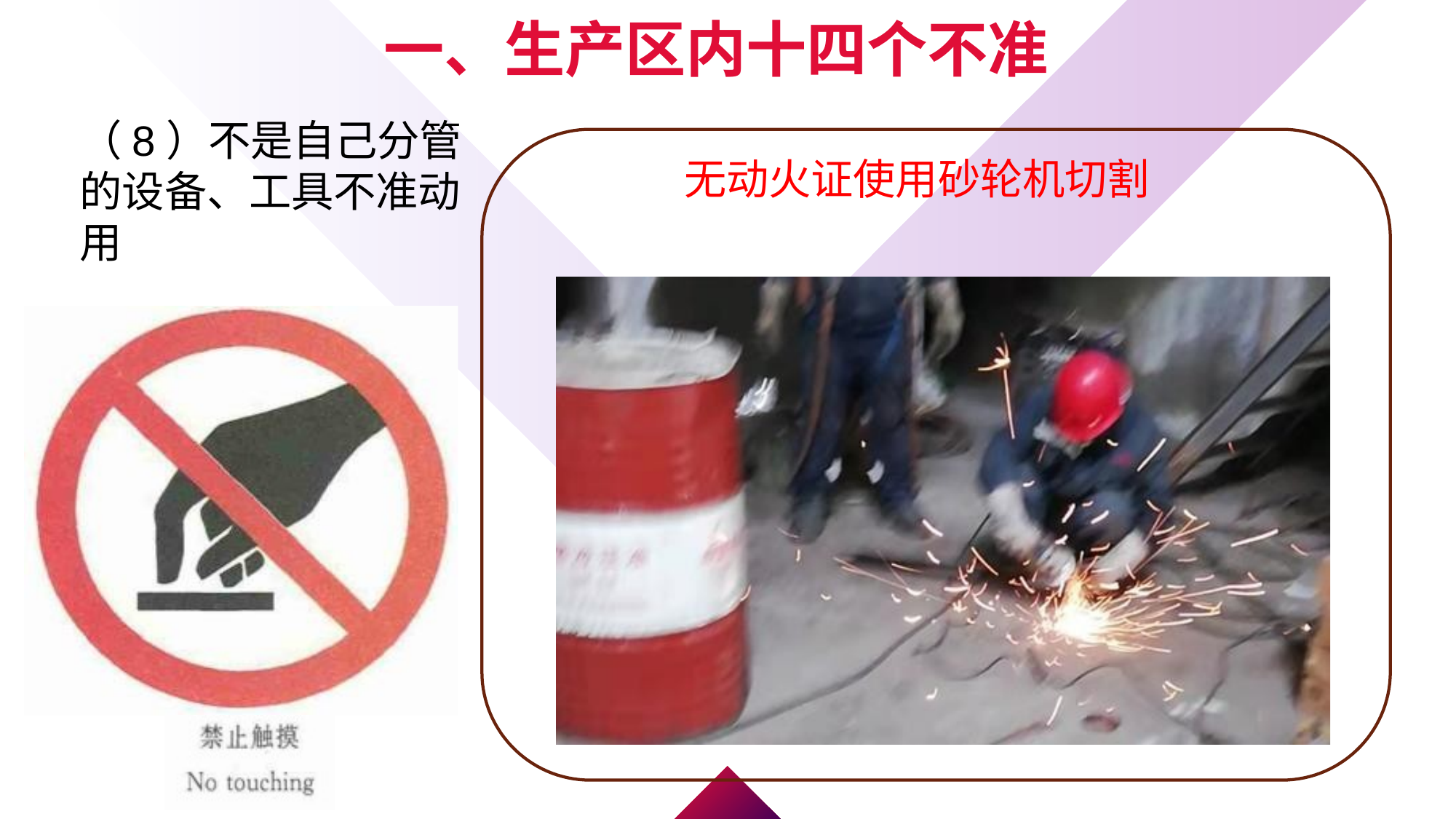

一、生产区内十四个不准
（8）不是自己分管的设备、工具不准动用

无动火证使用砂轮机切割